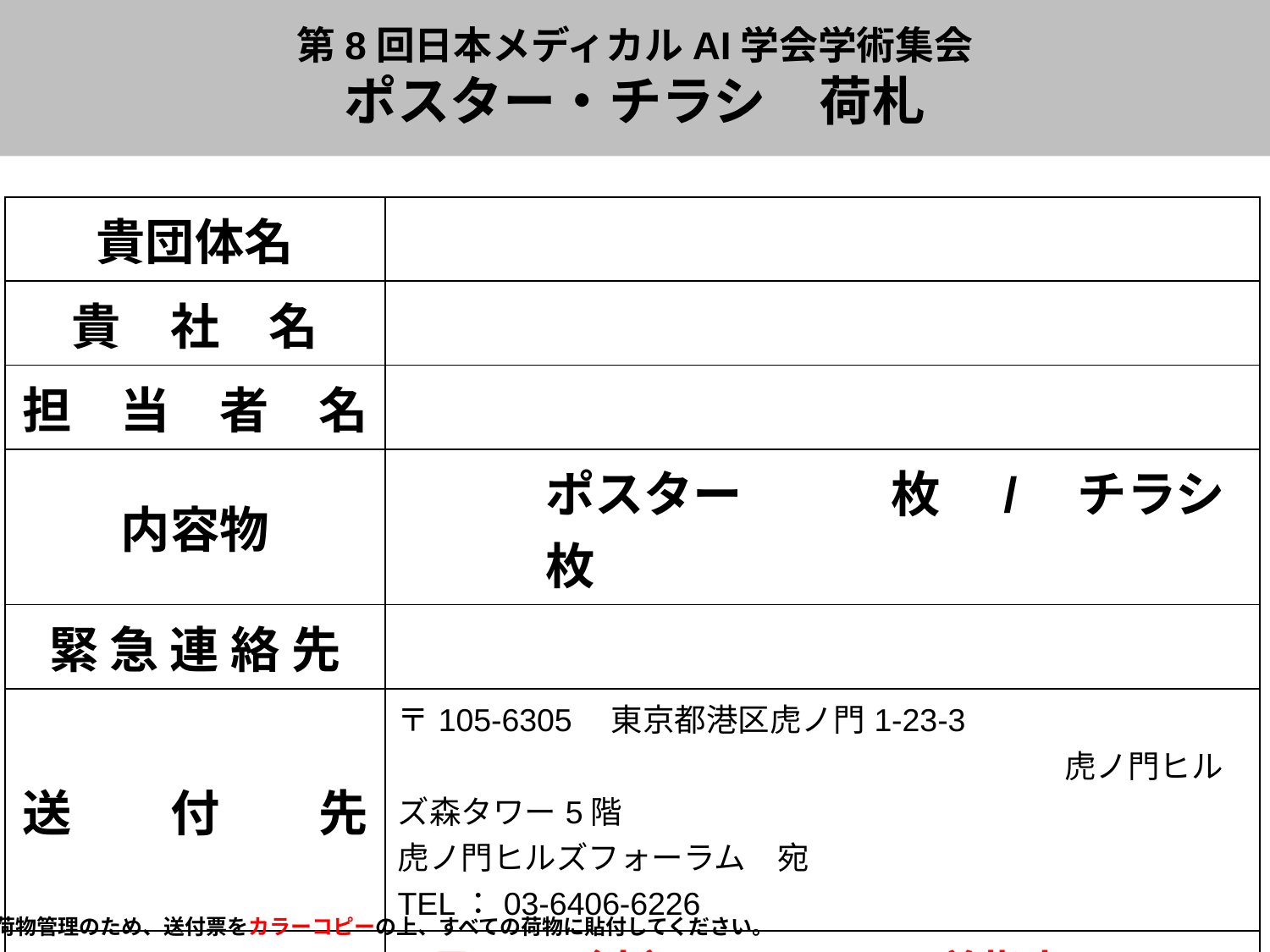

# 第8回日本メディカルAI学会学術集会 ポスター・チラシ　荷札
| 貴団体名 |  |
| --- | --- |
| 貴　社　名 |  |
| 担　当　者　名 |  |
| 内容物 | ポスター　　　枚　/　チラシ　　　枚 |
| 緊 急 連 絡 先 |  |
| 送　　付　　先 | 〒105-6305　東京都港区虎ノ門1-23-3　 　　　　　　　　　　　　　　　　　　　　　虎ノ門ヒルズ森タワー5階 虎ノ門ヒルズフォーラム　宛 TEL：03-6406-6226 |
| 着　日　指　定 | 6月4日（木）14:00-16:00着指定 ※上記期日以外に送られたお荷物に関しましては、管理いたしかねますのでご注意ください。 |
| 荷　物　個　数 | / 個口 |
※荷物管理のため、送付票をカラーコピーの上、すべての荷物に貼付してください。